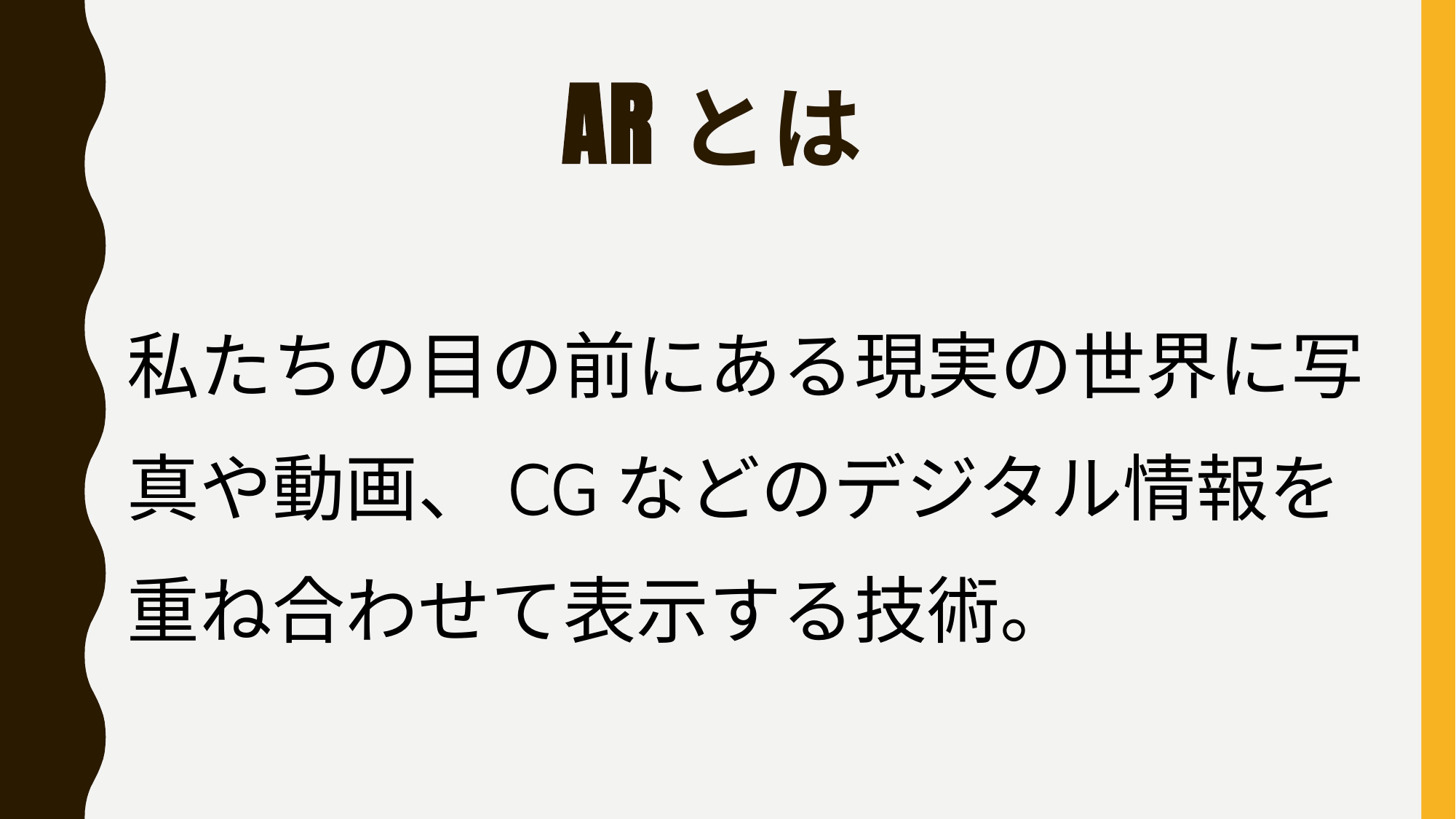

# ARとは
私たちの目の前にある現実の世界に写真や動画、CGなどのデジタル情報を重ね合わせて表示する技術。